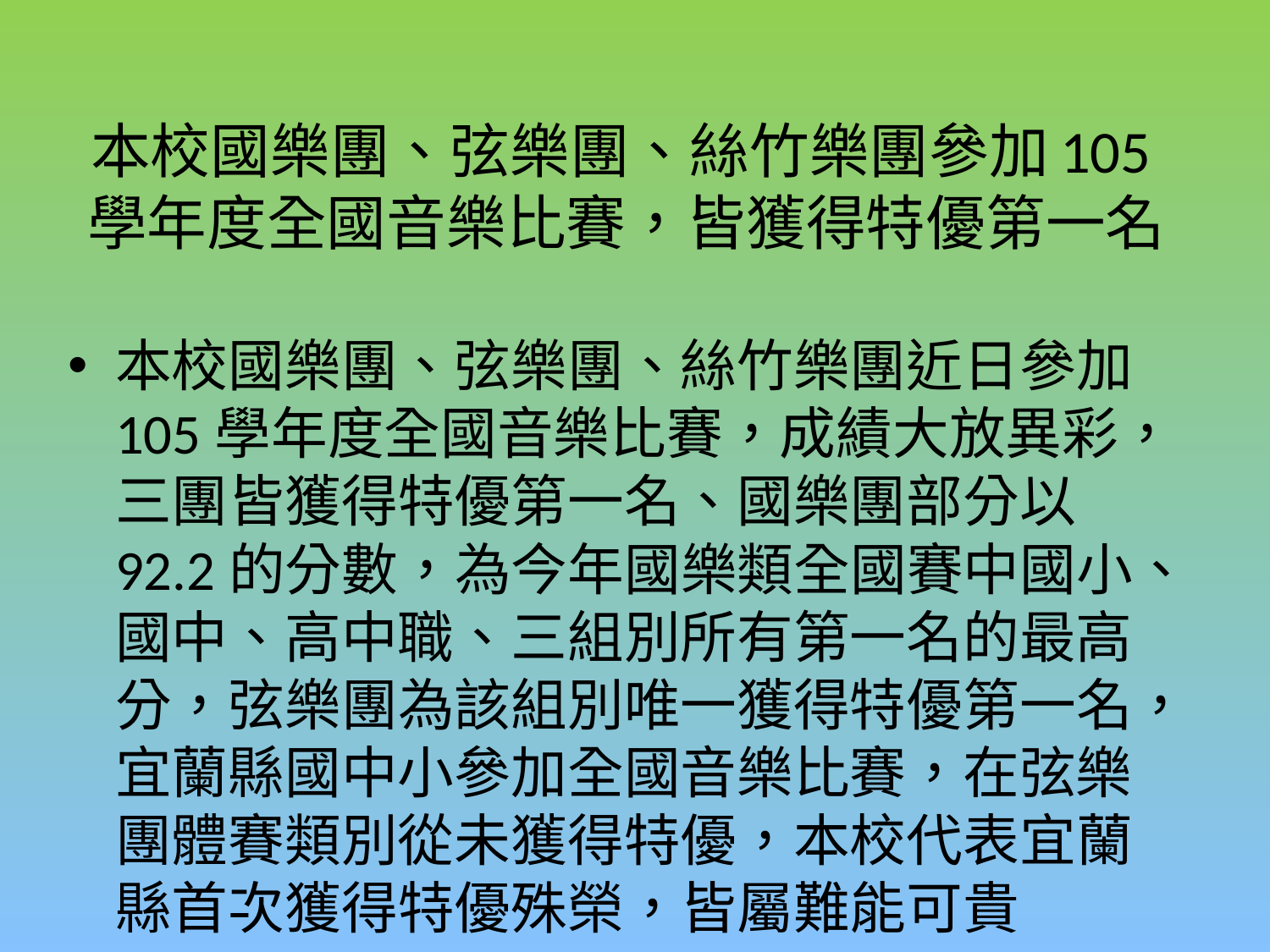

# 本校國樂團、弦樂團、絲竹樂團參加105學年度全國音樂比賽，皆獲得特優第一名
本校國樂團、弦樂團、絲竹樂團近日參加105學年度全國音樂比賽，成績大放異彩，三團皆獲得特優第一名、國樂團部分以92.2的分數，為今年國樂類全國賽中國小、國中、高中職、三組別所有第一名的最高分，弦樂團為該組別唯一獲得特優第一名，宜蘭縣國中小參加全國音樂比賽，在弦樂團體賽類別從未獲得特優，本校代表宜蘭縣首次獲得特優殊榮，皆屬難能可貴